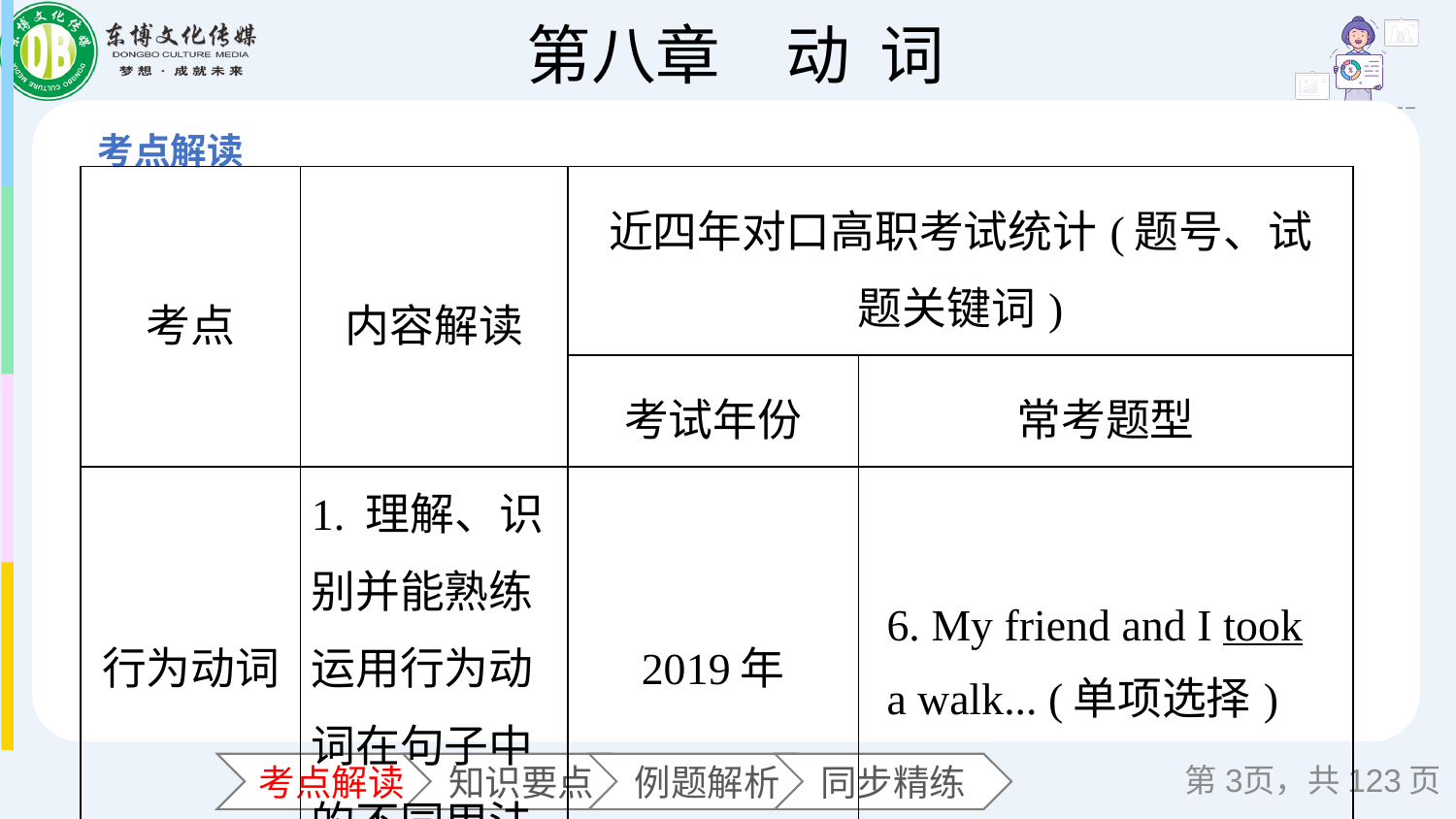

| 考点 | 内容解读 | 近四年对口高职考试统计(题号、试题关键词) |  |
| --- | --- | --- | --- |
|  |  | 考试年份 | 常考题型 |
| 行为动词 | 1. 理解、识别并能熟练运用行为动词在句子中的不同用法 | 2019年 | 6. My friend and I took a walk... (单项选择) |
第3页，共123页